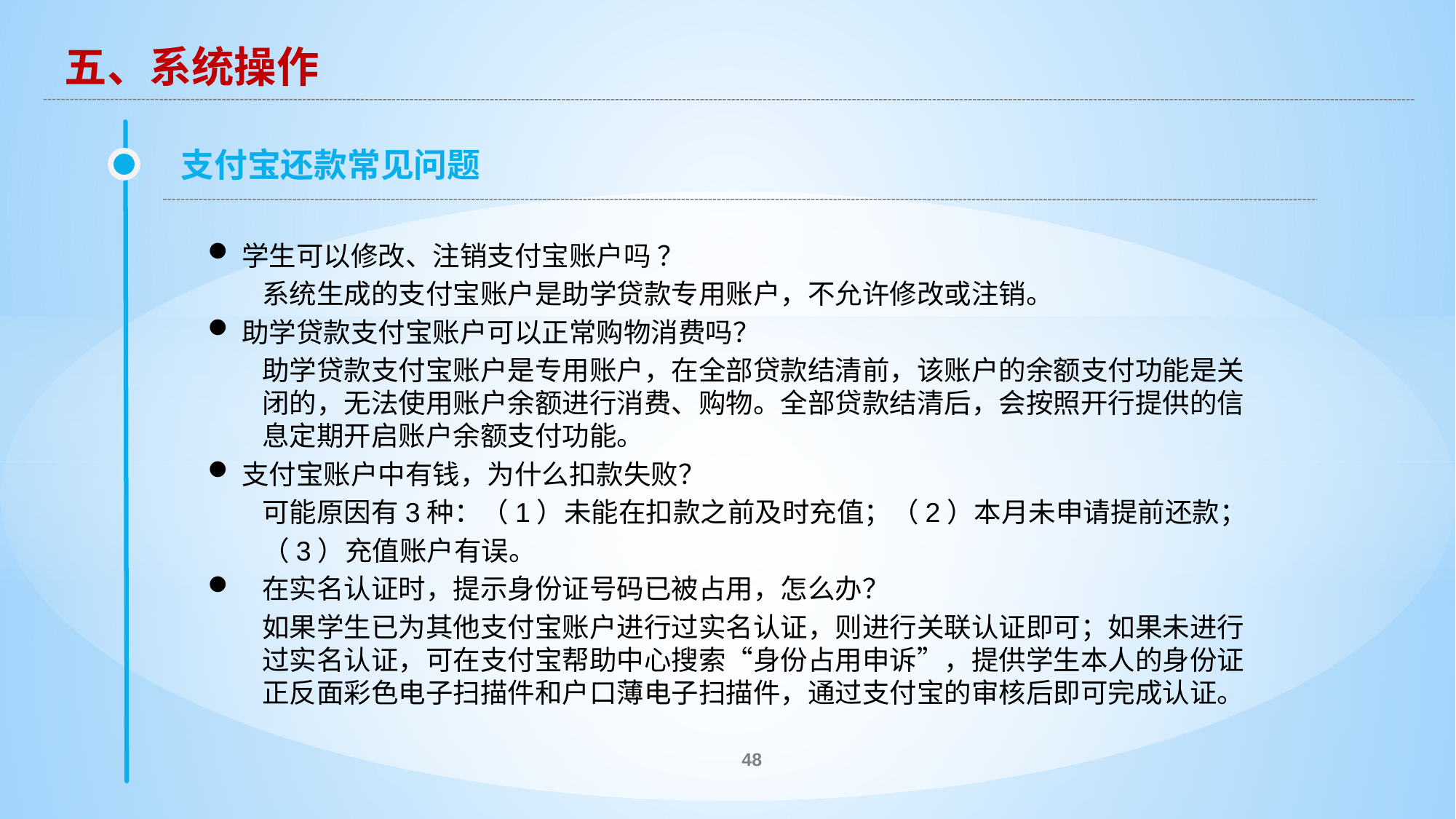

五、系统操作

支付宝还款常见问题

学生可以修改、注销支付宝账户吗 ？
系统生成的支付宝账户是助学贷款专用账户，不允许修改或注销。
助学贷款支付宝账户可以正常购物消费吗？
助学贷款支付宝账户是专用账户，在全部贷款结清前，该账户的余额支付功能是关闭的，无法使用账户余额进行消费、购物。全部贷款结清后，会按照开行提供的信息定期开启账户余额支付功能。
支付宝账户中有钱，为什么扣款失败？
可能原因有3种：（1）未能在扣款之前及时充值；（2）本月未申请提前还款；
（3）充值账户有误。
在实名认证时，提示身份证号码已被占用，怎么办？
如果学生已为其他支付宝账户进行过实名认证，则进行关联认证即可；如果未进行过实名认证，可在支付宝帮助中心搜索“身份占用申诉”，提供学生本人的身份证正反面彩色电子扫描件和户口薄电子扫描件，通过支付宝的审核后即可完成认证。

48